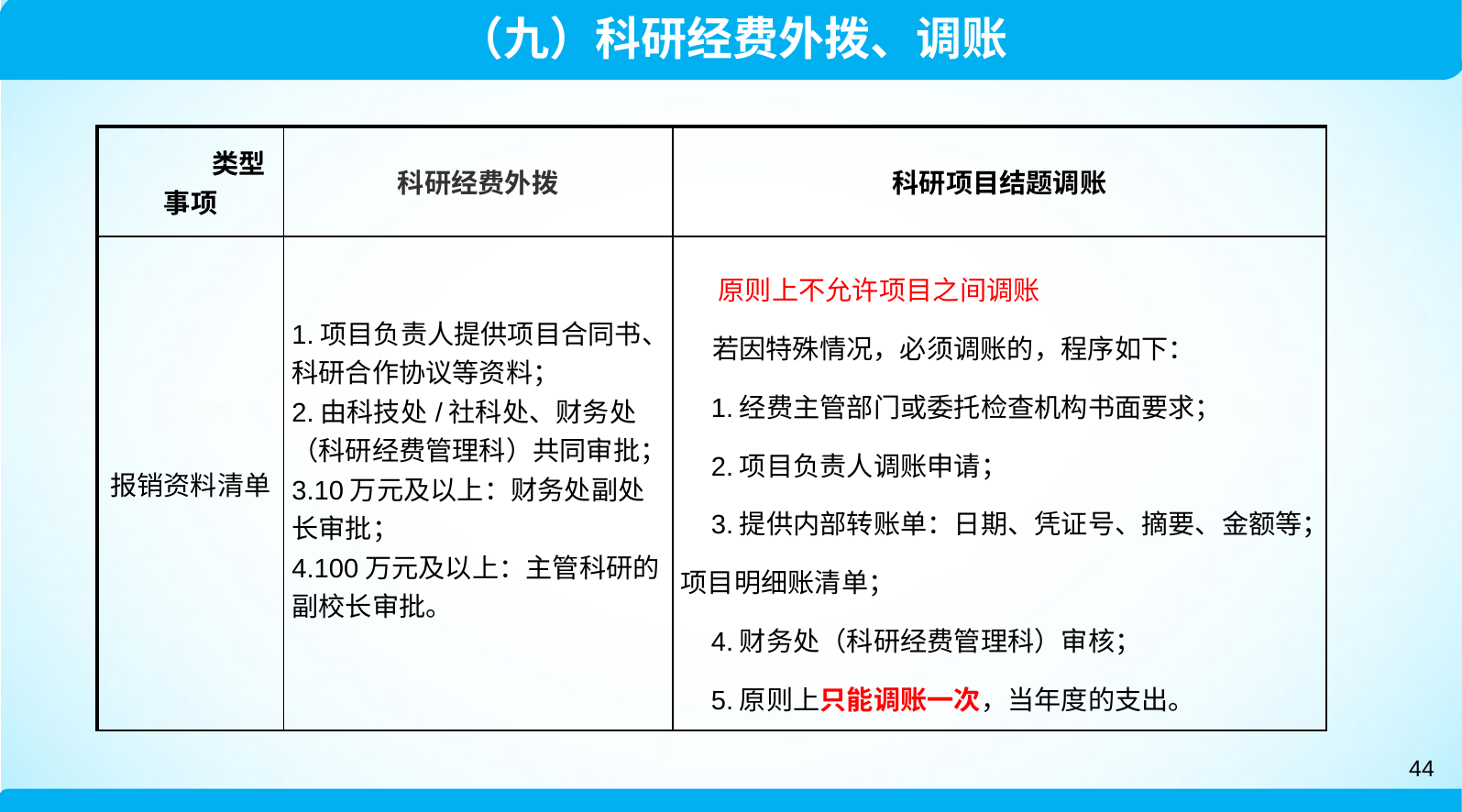

（九）科研经费外拨、调账
| 类型 事项 | 科研经费外拨 | 科研项目结题调账 |
| --- | --- | --- |
| 报销资料清单 | 1.项目负责人提供项目合同书、科研合作协议等资料； 2.由科技处/社科处、财务处（科研经费管理科）共同审批； 3.10万元及以上：财务处副处长审批； 4.100万元及以上：主管科研的副校长审批。 | 原则上不允许项目之间调账 若因特殊情况，必须调账的，程序如下： 1.经费主管部门或委托检查机构书面要求； 2.项目负责人调账申请； 3.提供内部转账单：日期、凭证号、摘要、金额等；项目明细账清单； 4.财务处（科研经费管理科）审核； 5.原则上只能调账一次，当年度的支出。 |
44